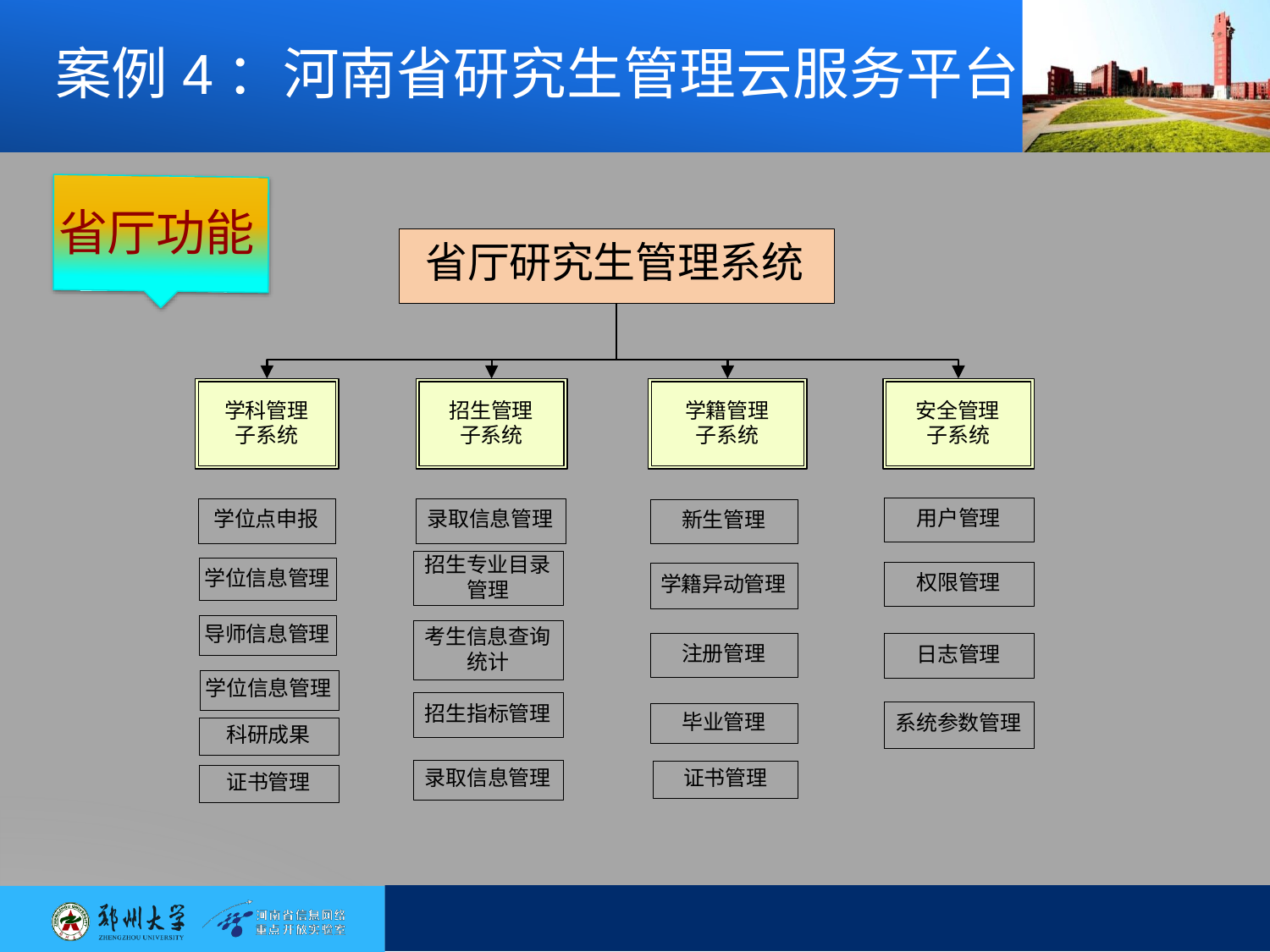

# 案例4：河南省研究生管理云服务平台

省厅功能

省厅研究生管理系统

学科管理 子系统
招生管理 子系统
学籍管理 子系统
安全管理 子系统

用户管理
学位点申报
录取信息管理
新生管理

招生专业目录 管理

学位信息管理
权限管理
学籍异动管理

导师信息管理
考生信息查询 统计

注册管理
日志管理

学位信息管理

招生指标管理

毕业管理
系统参数管理

科研成果

证书管理
录取信息管理
证书管理